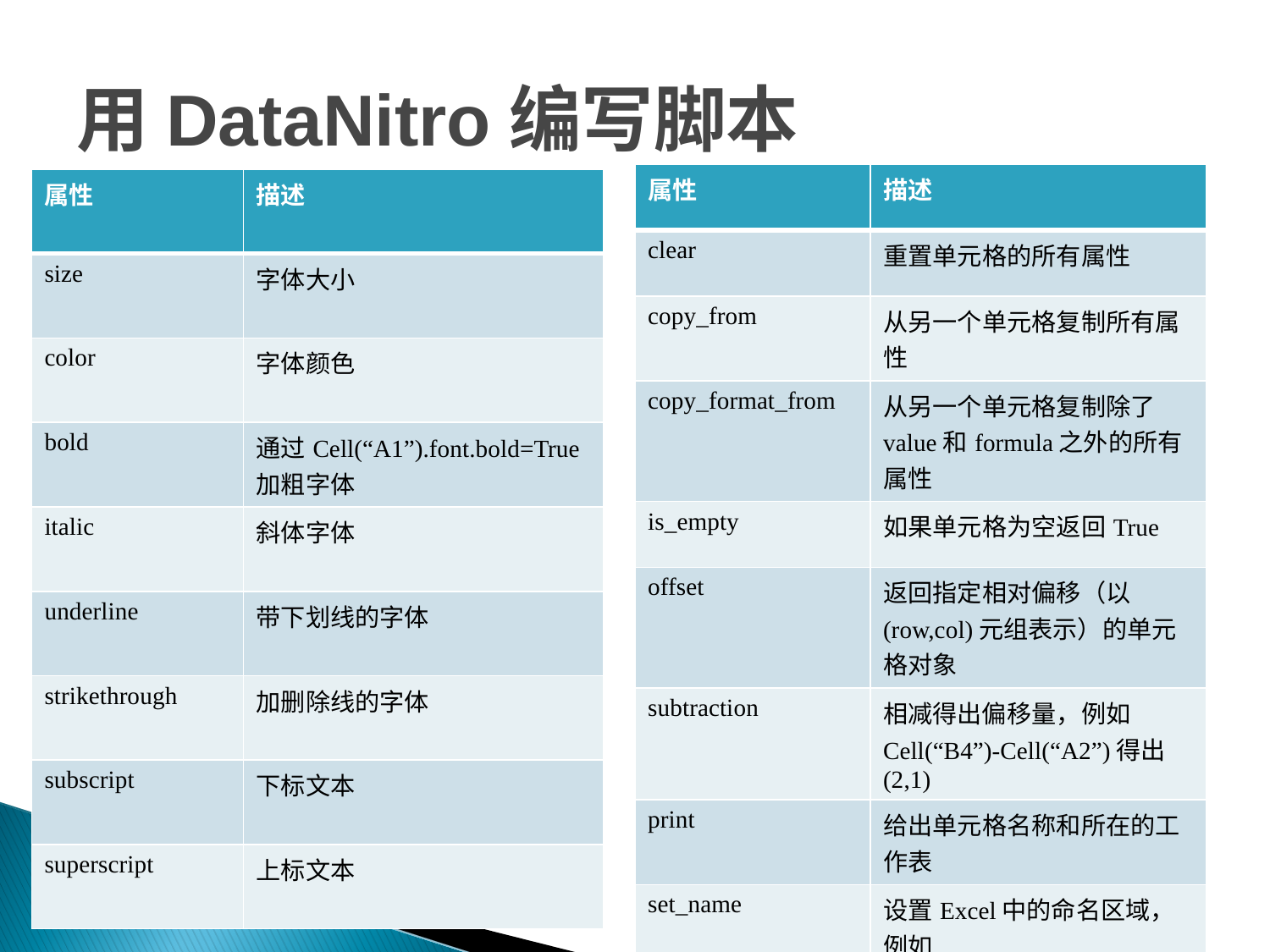

# 用DataNitro编写脚本
| 属性 | 描述 |
| --- | --- |
| clear | 重置单元格的所有属性 |
| copy\_from | 从另一个单元格复制所有属性 |
| copy\_format\_from | 从另一个单元格复制除了value和formula之外的所有属性 |
| is\_empty | 如果单元格为空返回True |
| offset | 返回指定相对偏移（以(row,col)元组表示）的单元格对象 |
| subtraction | 相减得出偏移量，例如Cell(“B4”)-Cell(“A2”)得出(2,1) |
| print | 给出单元格名称和所在的工作表 |
| set\_name | 设置Excel中的命名区域，例如Cell(“A1”).set\_name(“upper\_left) |
| 属性 | 描述 |
| --- | --- |
| size | 字体大小 |
| color | 字体颜色 |
| bold | 通过Cell(“A1”).font.bold=True加粗字体 |
| italic | 斜体字体 |
| underline | 带下划线的字体 |
| strikethrough | 加删除线的字体 |
| subscript | 下标文本 |
| superscript | 上标文本 |